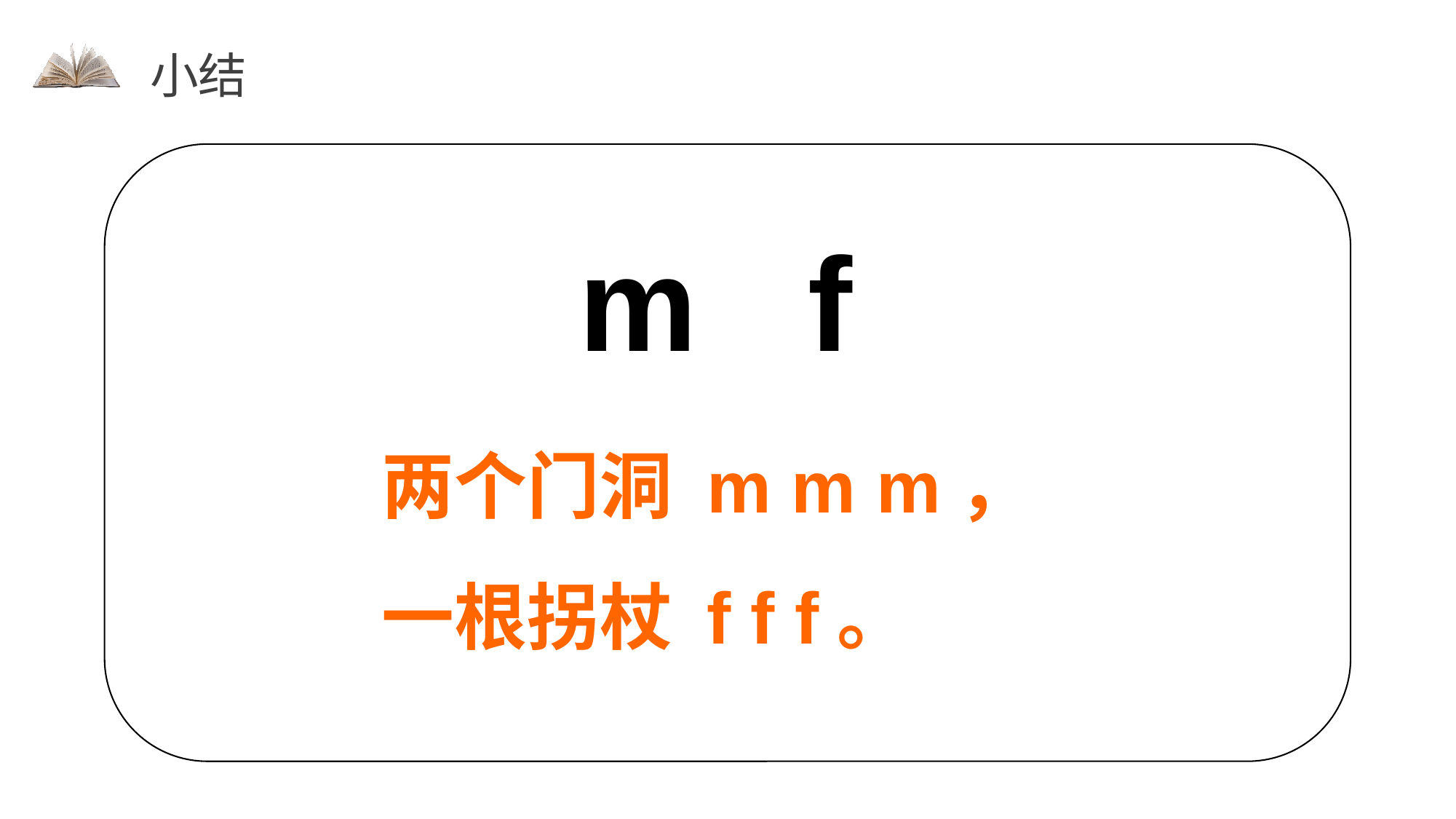

小结
m   f
两个门洞 m m m，一根拐杖 f f f。